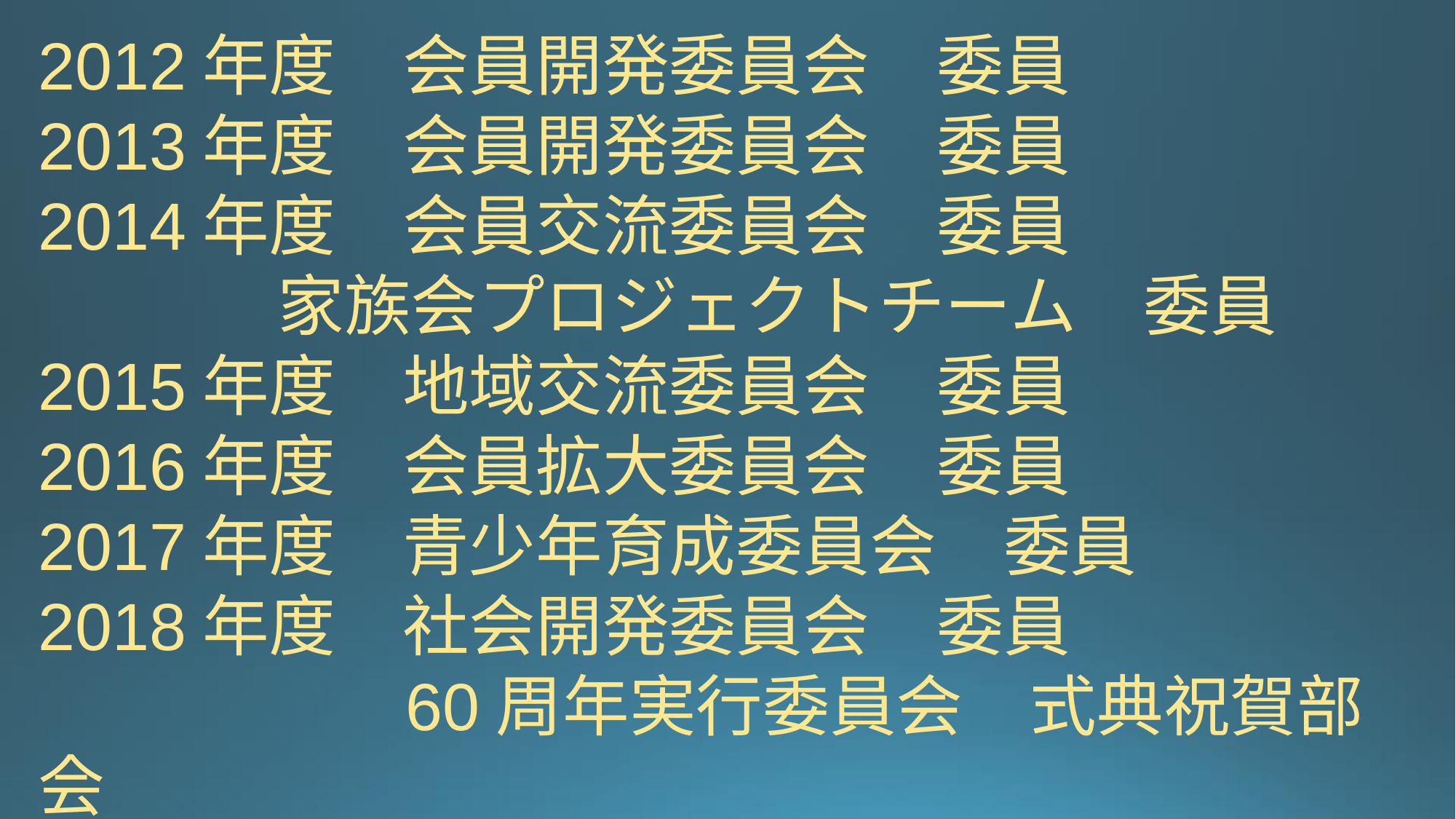

2012年度　会員開発委員会　委員
2013年度　会員開発委員会　委員
2014年度　会員交流委員会　委員
               家族会プロジェクトチーム　委員
2015年度　地域交流委員会　委員
2016年度　会員拡大委員会　委員
2017年度　青少年育成委員会　委員
2018年度　社会開発委員会　委員
		　　60周年実行委員会　式典祝賀部会　
　　　　　　　委員